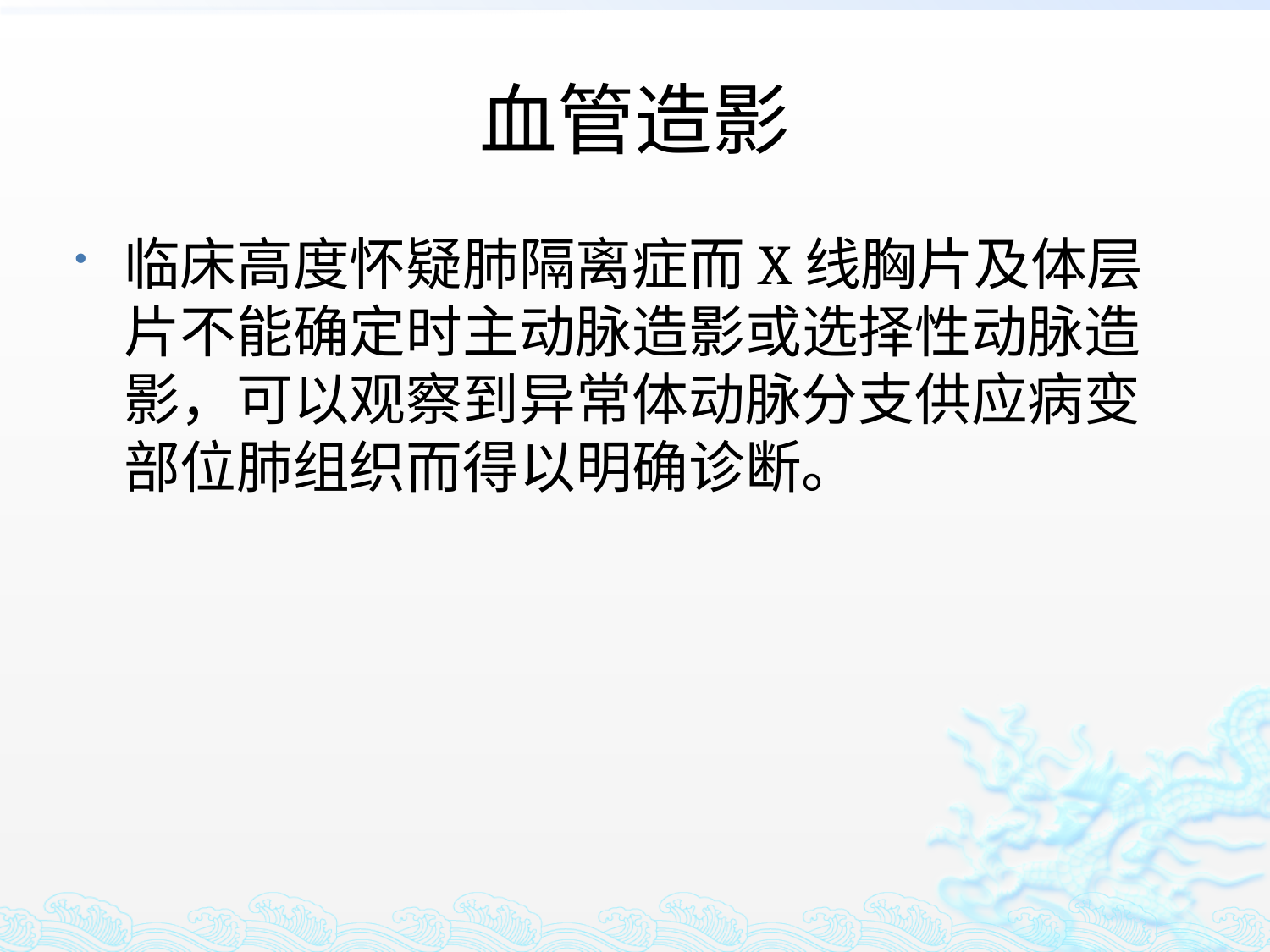

# 血管造影
临床高度怀疑肺隔离症而X线胸片及体层片不能确定时主动脉造影或选择性动脉造影，可以观察到异常体动脉分支供应病变部位肺组织而得以明确诊断。